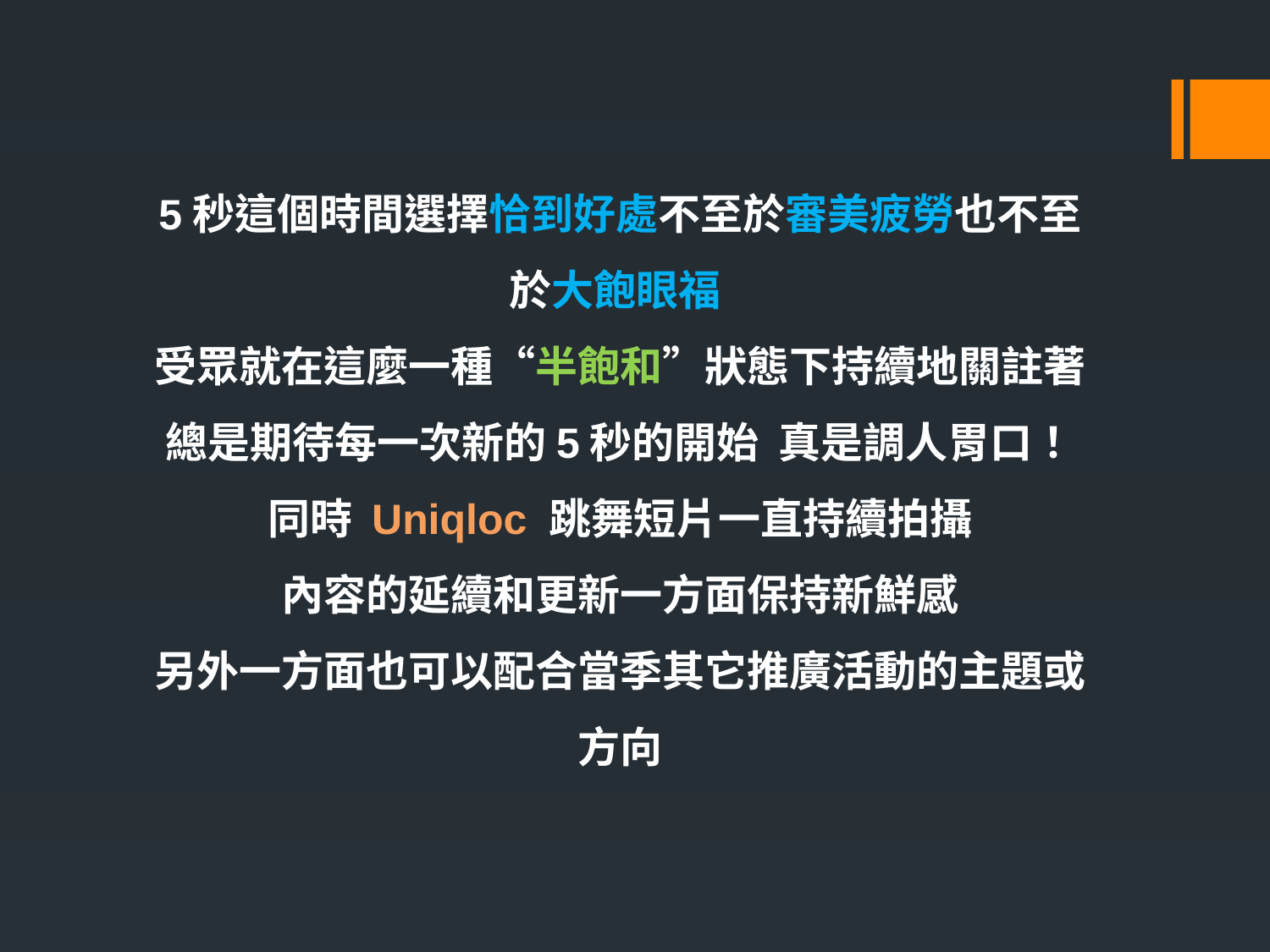

5秒這個時間選擇恰到好處不至於審美疲勞也不至於大飽眼福
受眾就在這麼一種“半飽和”狀態下持續地關註著
總是期待每一次新的5秒的開始  真是調人胃口！
同時 Uniqloc 跳舞短片一直持續拍攝
內容的延續和更新一方面保持新鮮感
另外一方面也可以配合當季其它推廣活動的主題或方向